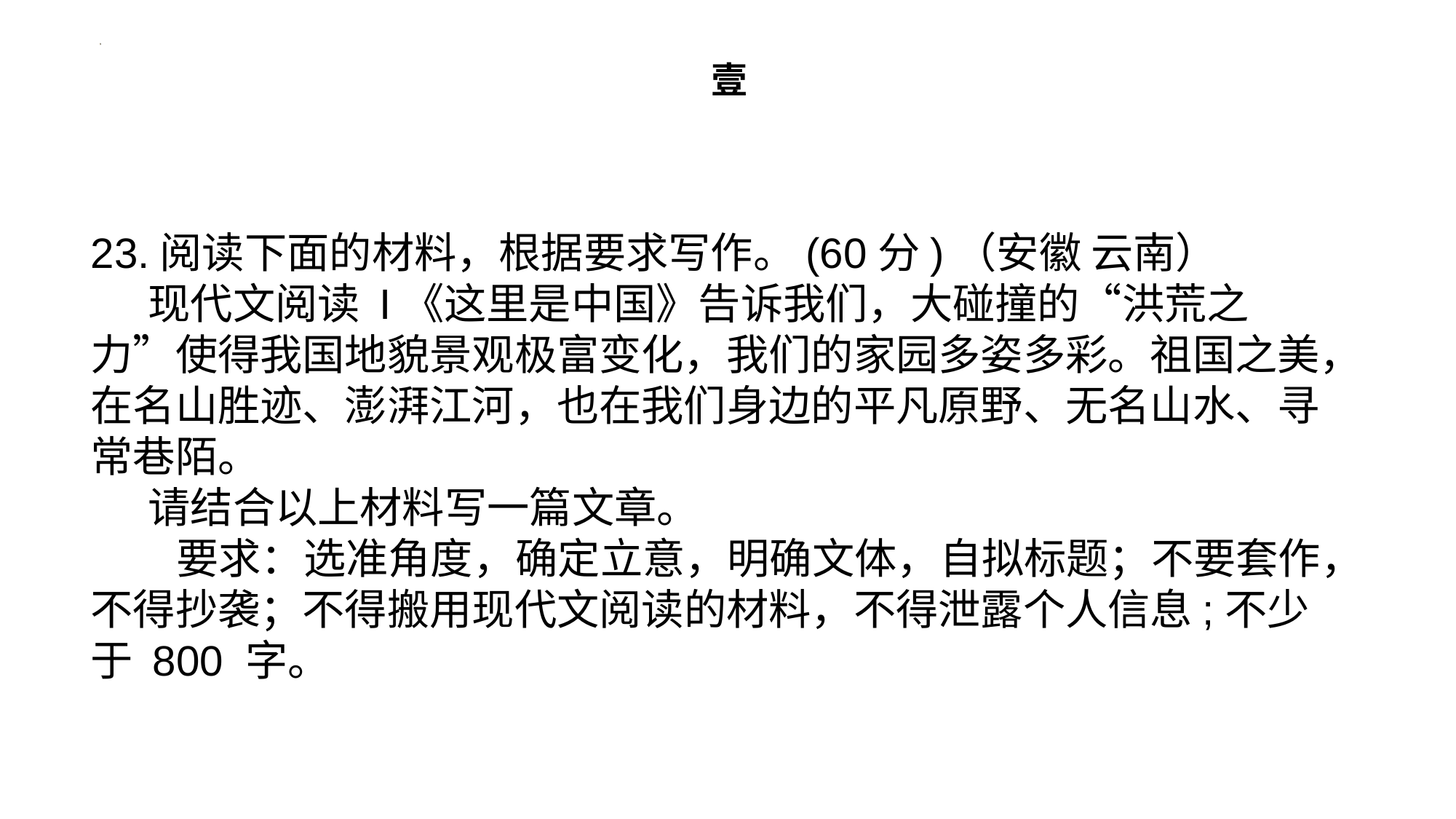

# 壹
23.阅读下面的材料，根据要求写作。(60分)（安徽 云南）
     现代文阅读 I《这里是中国》告诉我们，大碰撞的“洪荒之力”使得我国地貌景观极富变化，我们的家园多姿多彩。祖国之美，在名山胜迹、澎湃江河，也在我们身边的平凡原野、无名山水、寻常巷陌。
     请结合以上材料写一篇文章。
        要求：选准角度，确定立意，明确文体，自拟标题；不要套作，不得抄袭；不得搬用现代文阅读的材料，不得泄露个人信息;不少于 800 字。